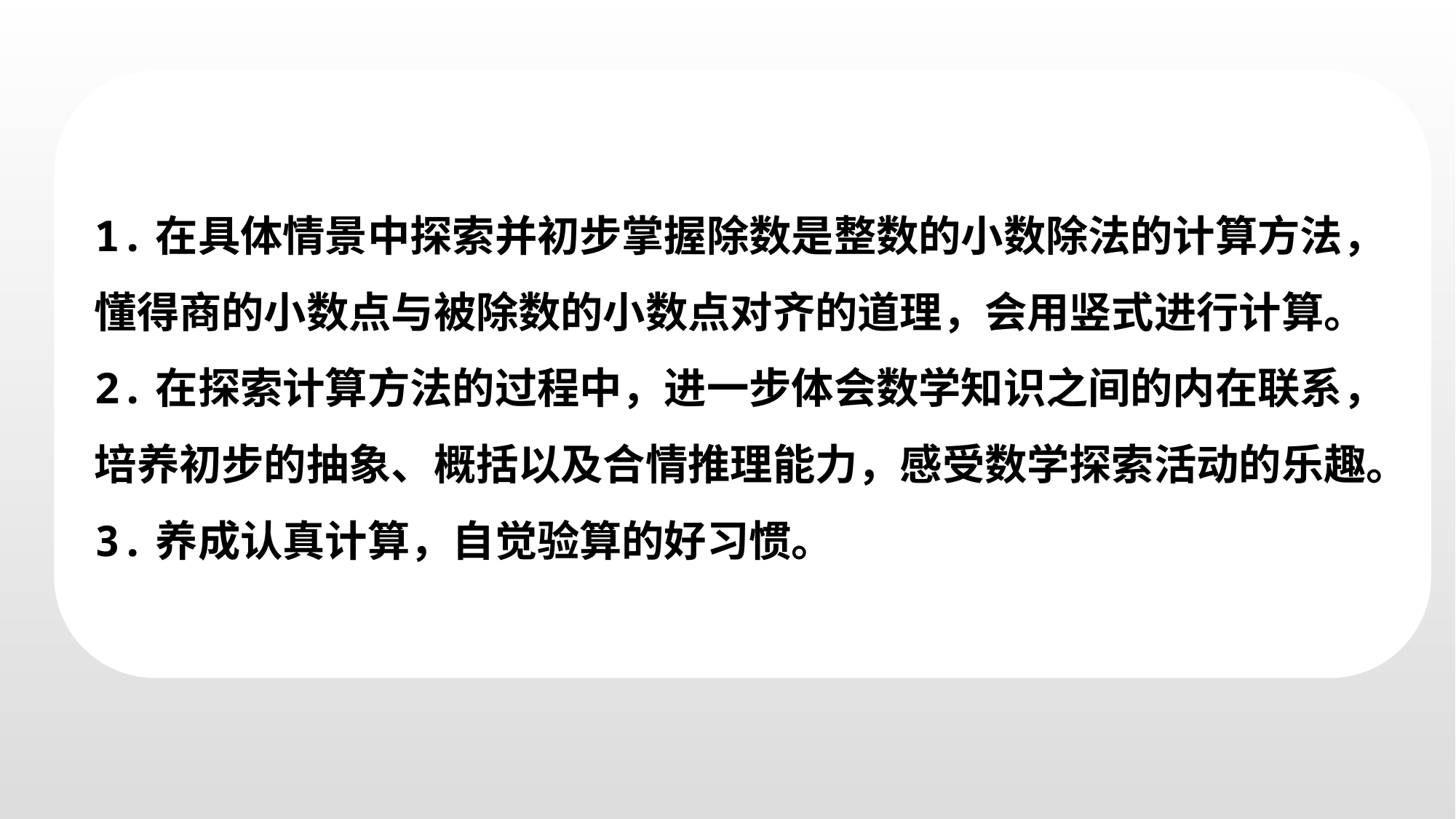

1.在具体情景中探索并初步掌握除数是整数的小数除法的计算方法，懂得商的小数点与被除数的小数点对齐的道理，会用竖式进行计算。
2.在探索计算方法的过程中，进一步体会数学知识之间的内在联系，培养初步的抽象、概括以及合情推理能力，感受数学探索活动的乐趣。
3.养成认真计算，自觉验算的好习惯。